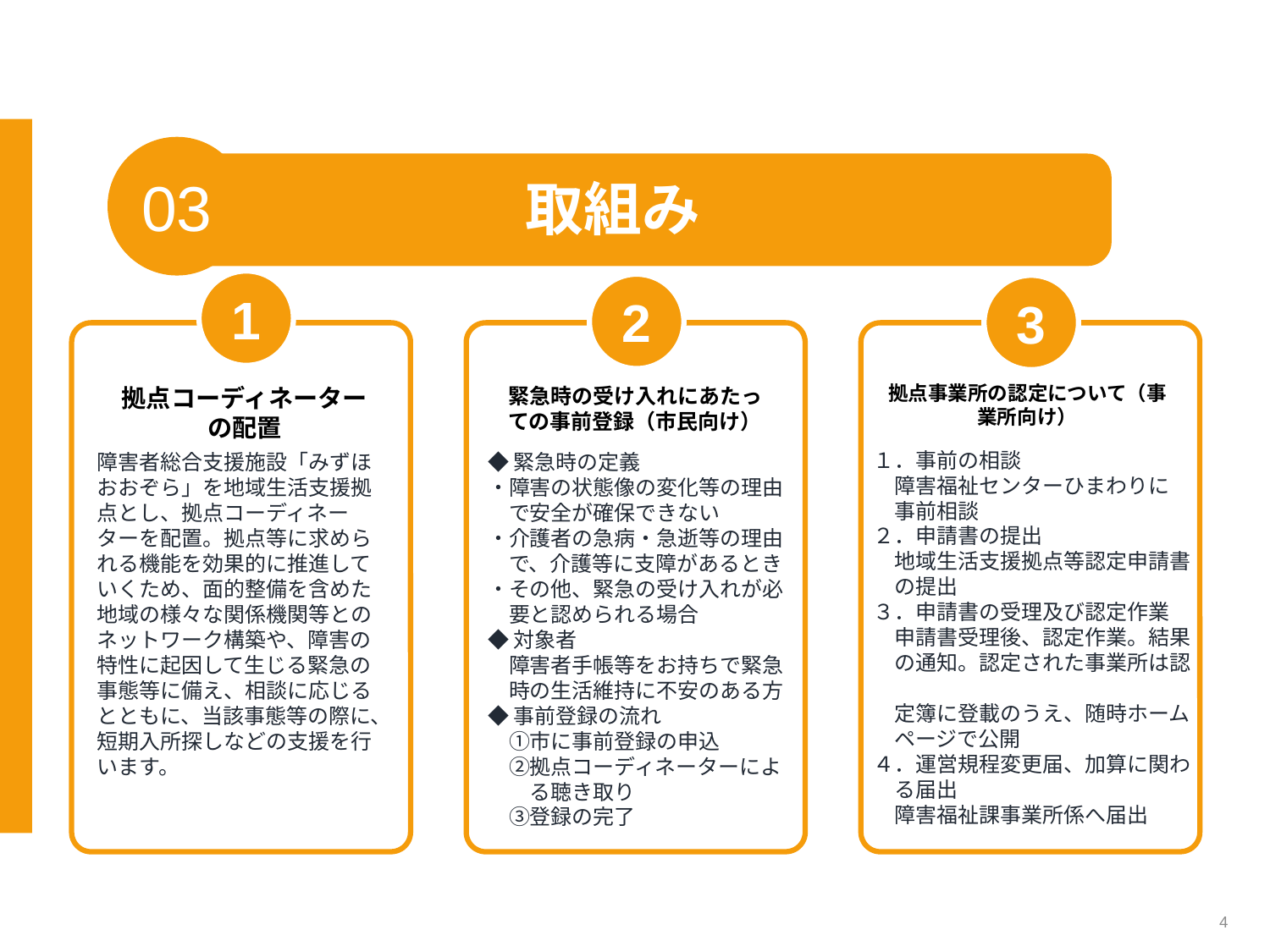

03

取組み
1
2
3

拠点事業所の認定について（事業所向け）
拠点コーディネーターの配置
緊急時の受け入れにあたっての事前登録（市民向け）
１．事前の相談
　障害福祉センターひまわりに
　事前相談
２．申請書の提出
　地域生活支援拠点等認定申請書
　の提出
３．申請書の受理及び認定作業
　申請書受理後、認定作業。結果
　の通知。認定された事業所は認
　定簿に登載のうえ、随時ホーム
　ページで公開
４．運営規程変更届、加算に関わ
　る届出
　障害福祉課事業所係へ届出
障害者総合支援施設「みずほおおぞら」を地域生活支援拠点とし、拠点コーディネーターを配置。拠点等に求められる機能を効果的に推進していくため、面的整備を含めた地域の様々な関係機関等とのネットワーク構築や、障害の特性に起因して生じる緊急の事態等に備え、相談に応じるとともに、当該事態等の際に、短期入所探しなどの支援を行います。
◆緊急時の定義
・障害の状態像の変化等の理由
　で安全が確保できない
・介護者の急病・急逝等の理由
　で、介護等に支障があるとき
・その他、緊急の受け入れが必
　要と認められる場合
◆対象者
　障害者手帳等をお持ちで緊急
　時の生活維持に不安のある方
◆事前登録の流れ
　①市に事前登録の申込
　②拠点コーディネーターによ
　　る聴き取り
　③登録の完了
4